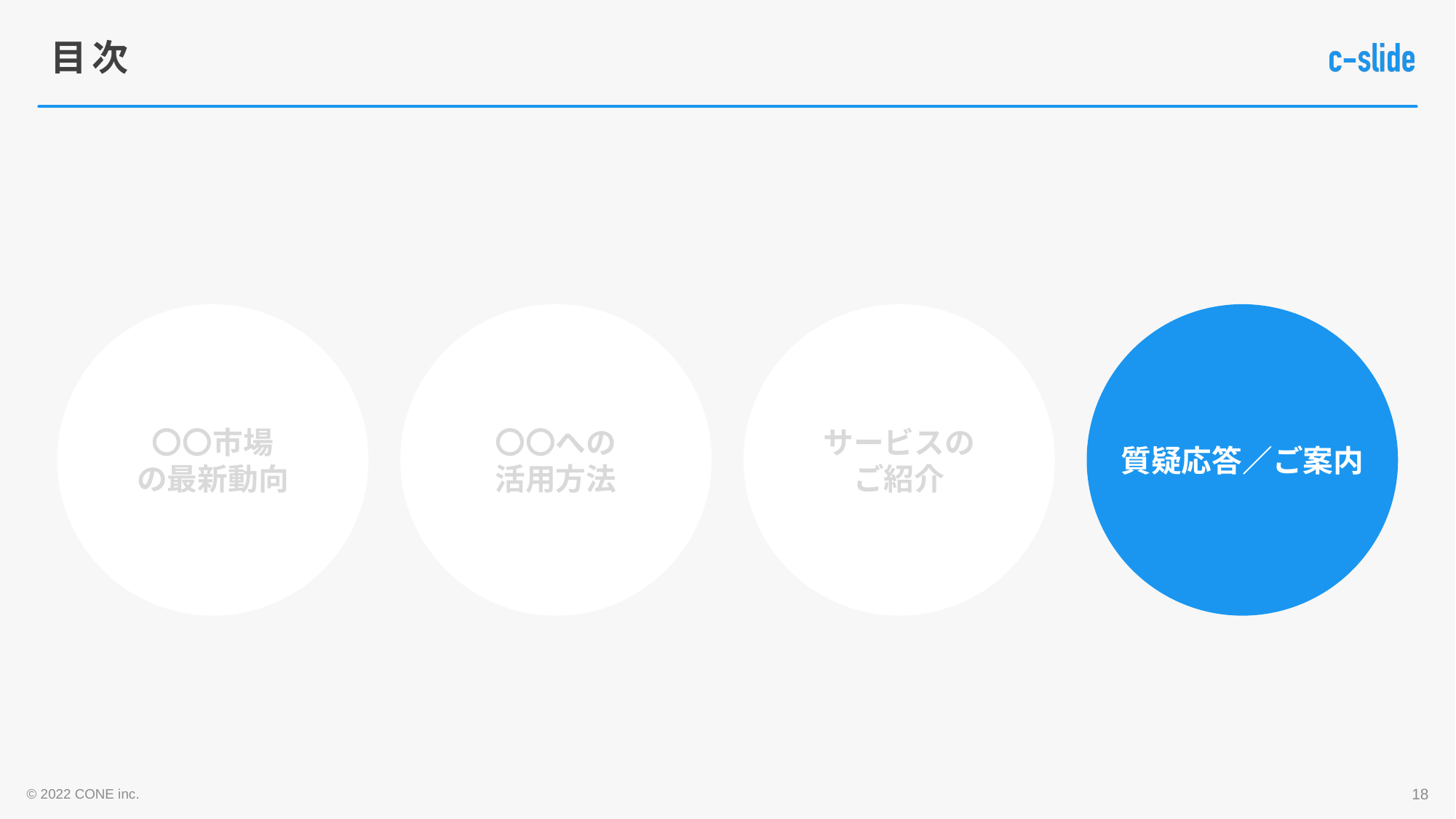

# 目次
〇〇市場
の最新動向
〇〇への
活用方法
サービスの
ご紹介
質疑応答／ご案内
18
© 2022 CONE inc.